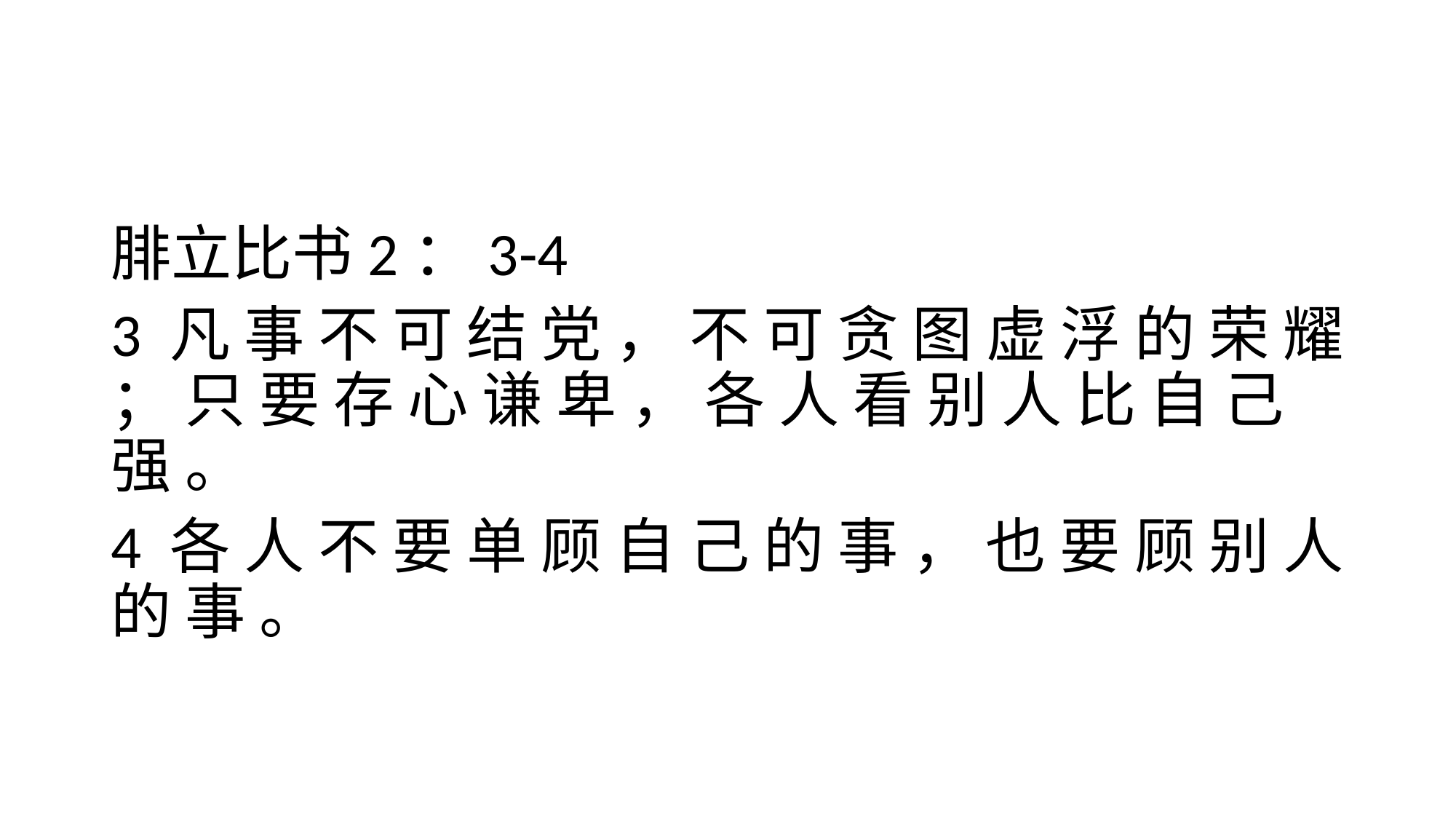

#
腓立比书2：3-4
3 凡 事 不 可 结 党 ， 不 可 贪 图 虚 浮 的 荣 耀 ； 只 要 存 心 谦 卑 ， 各 人 看 别 人 比 自 己 强 。
4 各 人 不 要 单 顾 自 己 的 事 ， 也 要 顾 别 人 的 事 。